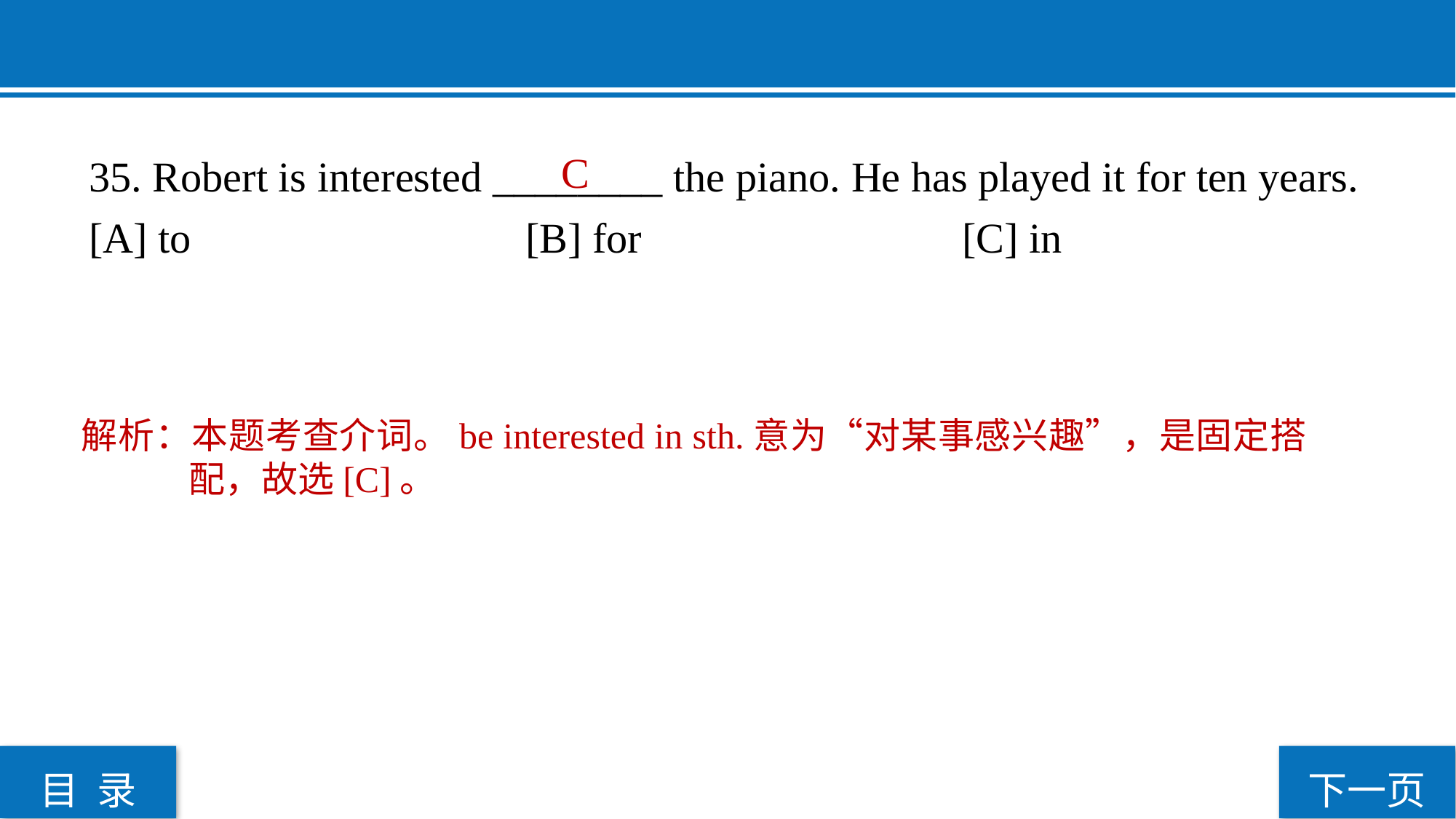

35. Robert is interested ________ the piano. He has played it for ten years.
[A] to 			[B] for 			[C] in
 C
解析：本题考查介词。be interested in sth.意为“对某事感兴趣”，是固定搭配，故选[C]。